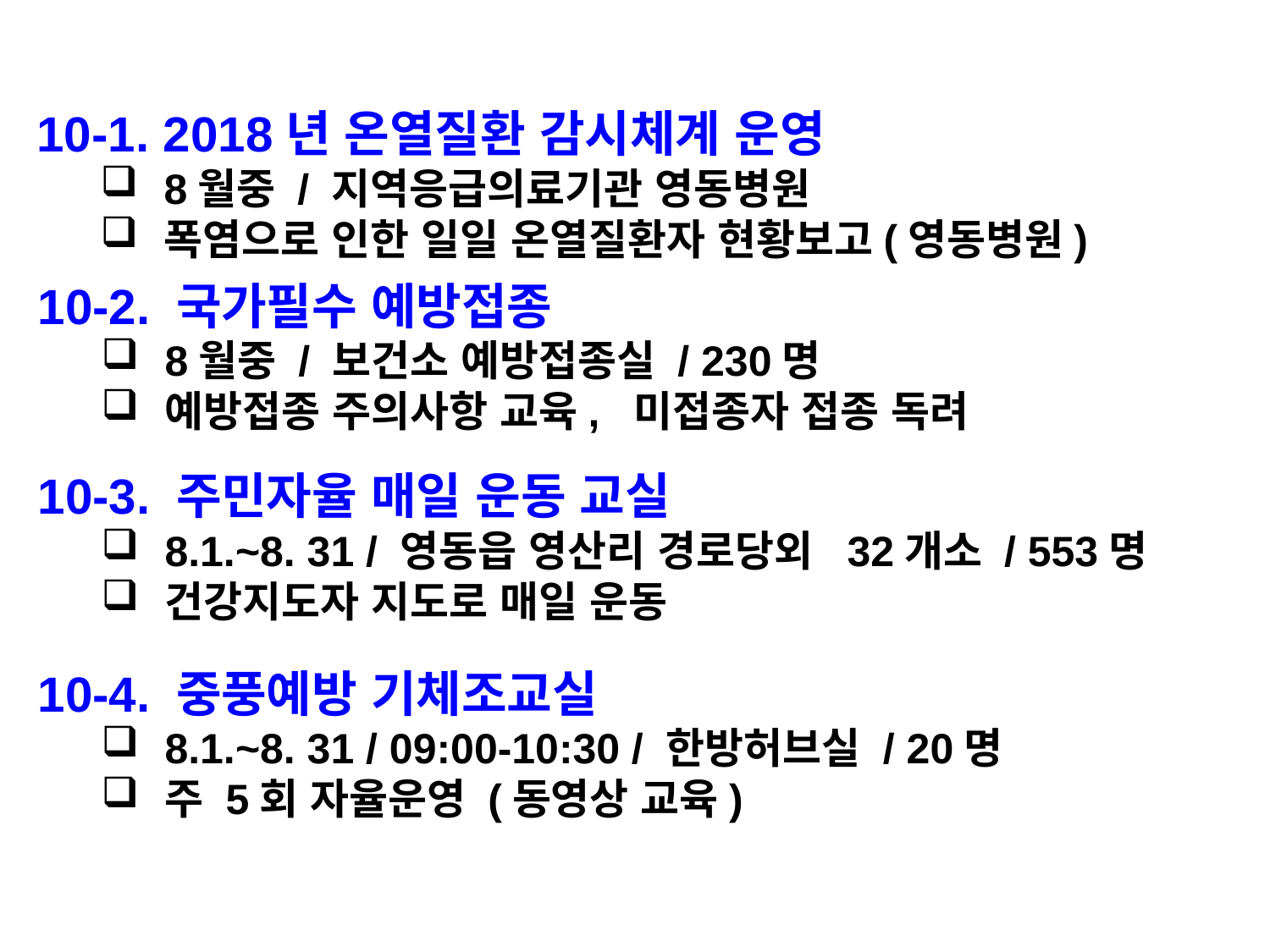

10-1. 2018년 온열질환 감시체계 운영
8월중 / 지역응급의료기관 영동병원
폭염으로 인한 일일 온열질환자 현황보고(영동병원)

10-2. 국가필수 예방접종
8월중 / 보건소 예방접종실 / 230명
예방접종 주의사항 교육,  미접종자 접종 독려

10-3. 주민자율 매일 운동 교실
8.1.~8. 31 / 영동읍 영산리 경로당외  32개소 / 553명
건강지도자 지도로 매일 운동

10-4. 중풍예방 기체조교실
8.1.~8. 31 / 09:00-10:30 / 한방허브실 / 20명
주 5회 자율운영 (동영상 교육)